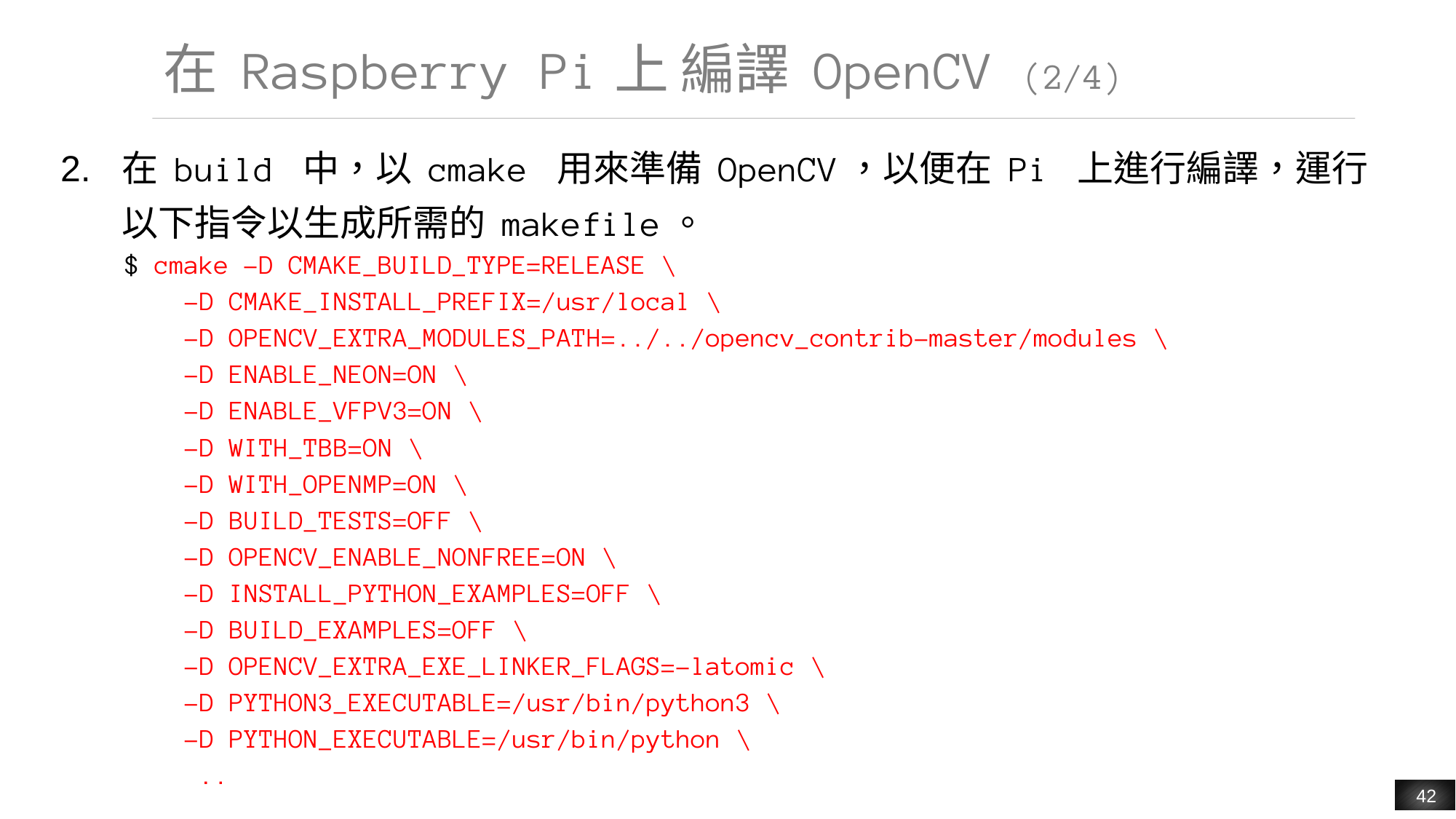

# 在 Raspberry Pi上 編譯 OpenCV (2/4)
在 build 中，以 cmake 用來準備 OpenCV，以便在 Pi 上進行編譯，運行以下指令以生成所需的 makefile。
$ cmake -D CMAKE_BUILD_TYPE=RELEASE \
    -D CMAKE_INSTALL_PREFIX=/usr/local \
    -D OPENCV_EXTRA_MODULES_PATH=../../opencv_contrib-master/modules \
    -D ENABLE_NEON=ON \
    -D ENABLE_VFPV3=ON \
    -D WITH_TBB=ON \
    -D WITH_OPENMP=ON \
    -D BUILD_TESTS=OFF \
    -D OPENCV_ENABLE_NONFREE=ON \
    -D INSTALL_PYTHON_EXAMPLES=OFF \
    -D BUILD_EXAMPLES=OFF \
    -D OPENCV_EXTRA_EXE_LINKER_FLAGS=-latomic \
    -D PYTHON3_EXECUTABLE=/usr/bin/python3 \
    -D PYTHON_EXECUTABLE=/usr/bin/python \
     ..